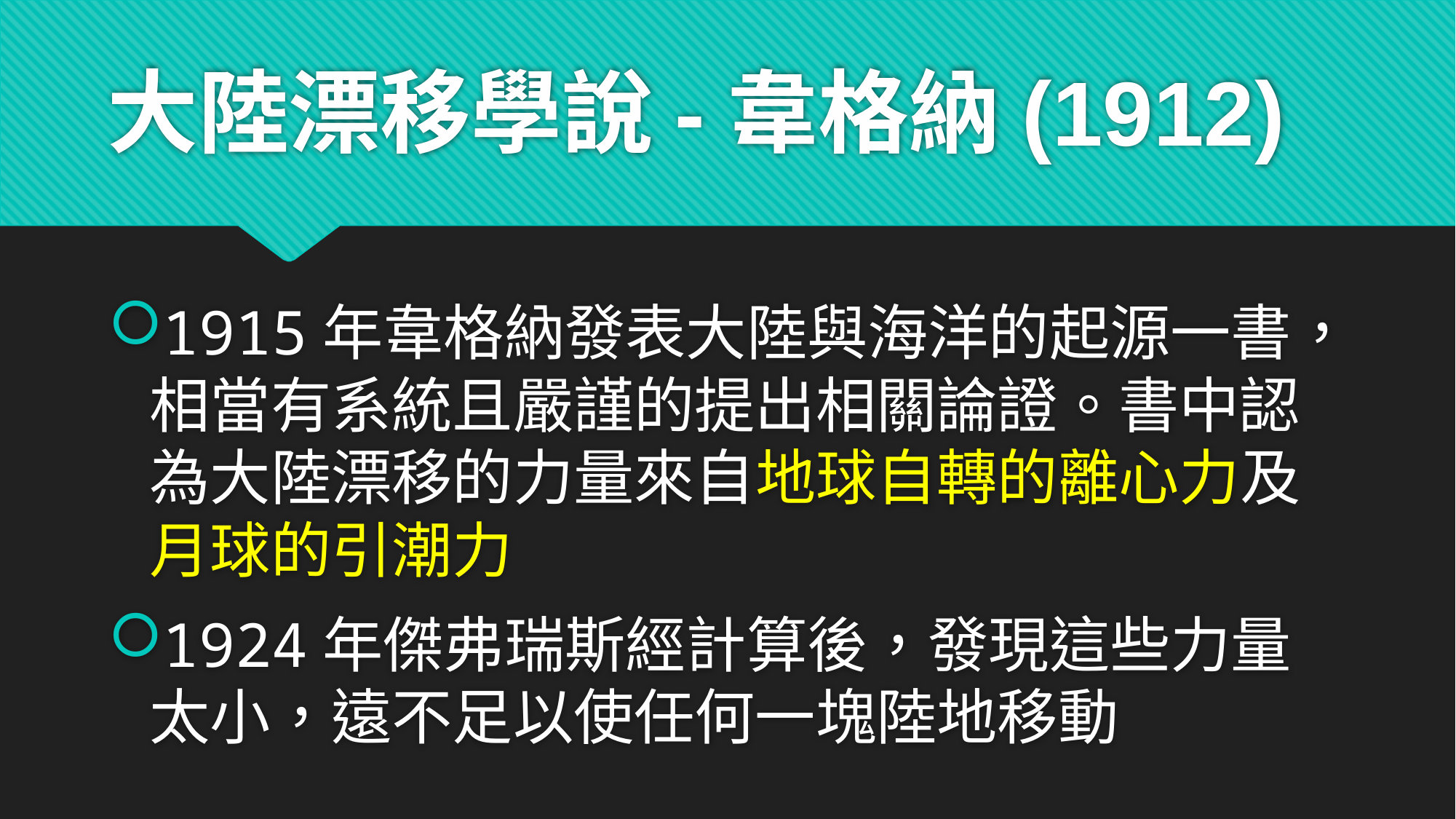

# 大陸漂移學說-韋格納(1912)
1915年韋格納發表大陸與海洋的起源一書，相當有系統且嚴謹的提出相關論證。書中認為大陸漂移的力量來自地球自轉的離心力及月球的引潮力
1924年傑弗瑞斯經計算後，發現這些力量太小，遠不足以使任何一塊陸地移動